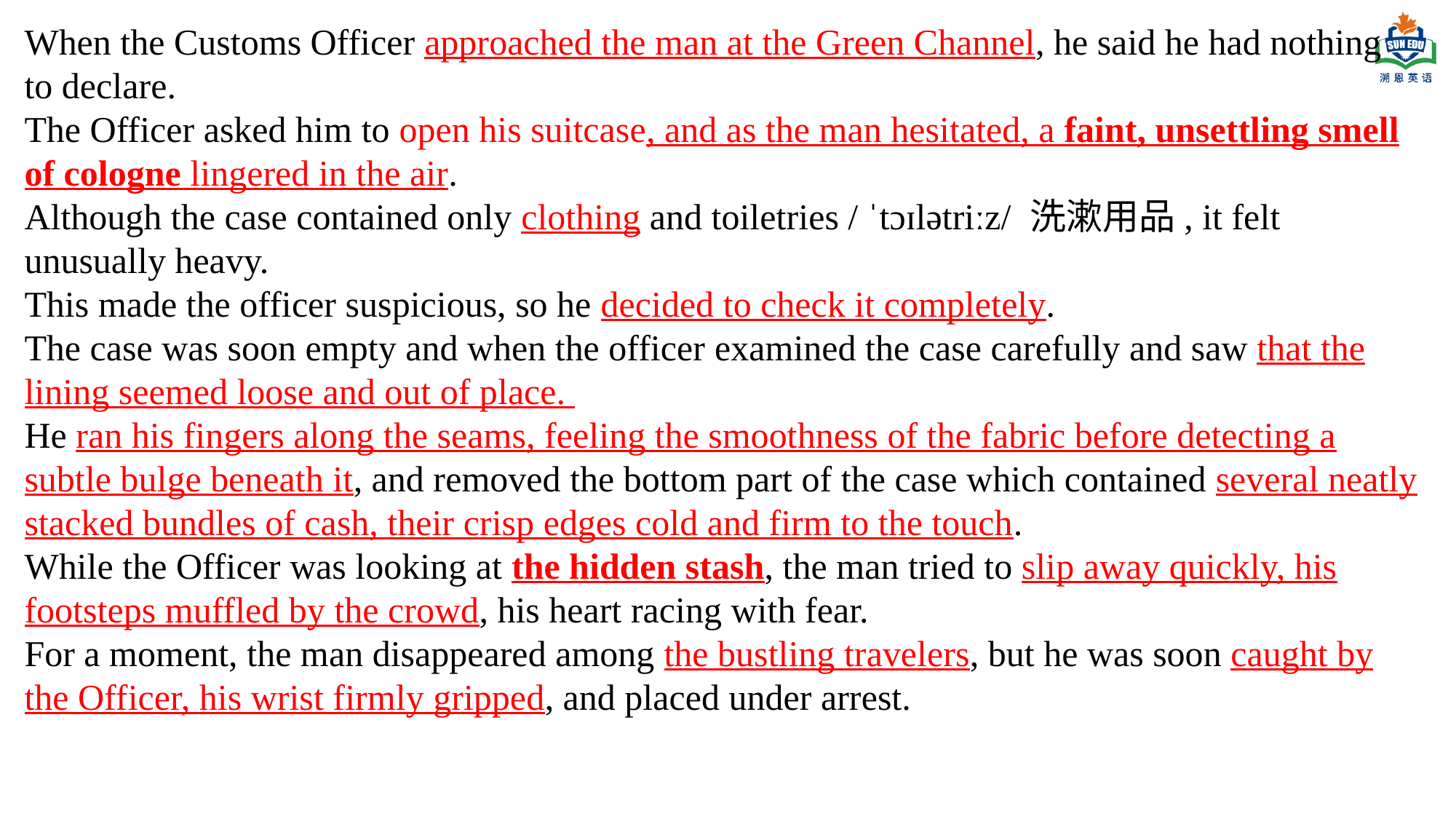

When the Customs Officer approached the man at the Green Channel, he said he had nothing to declare.
The Officer asked him to open his suitcase, and as the man hesitated, a faint, unsettling smell of cologne lingered in the air.
Although the case contained only clothing and toiletries / ˈtɔɪlətriːz/ 洗漱用品, it felt unusually heavy.
This made the officer suspicious, so he decided to check it completely.
The case was soon empty and when the officer examined the case carefully and saw that the lining seemed loose and out of place.
He ran his fingers along the seams, feeling the smoothness of the fabric before detecting a subtle bulge beneath it, and removed the bottom part of the case which contained several neatly stacked bundles of cash, their crisp edges cold and firm to the touch.
While the Officer was looking at the hidden stash, the man tried to slip away quickly, his footsteps muffled by the crowd, his heart racing with fear.
For a moment, the man disappeared among the bustling travelers, but he was soon caught by the Officer, his wrist firmly gripped, and placed under arrest.